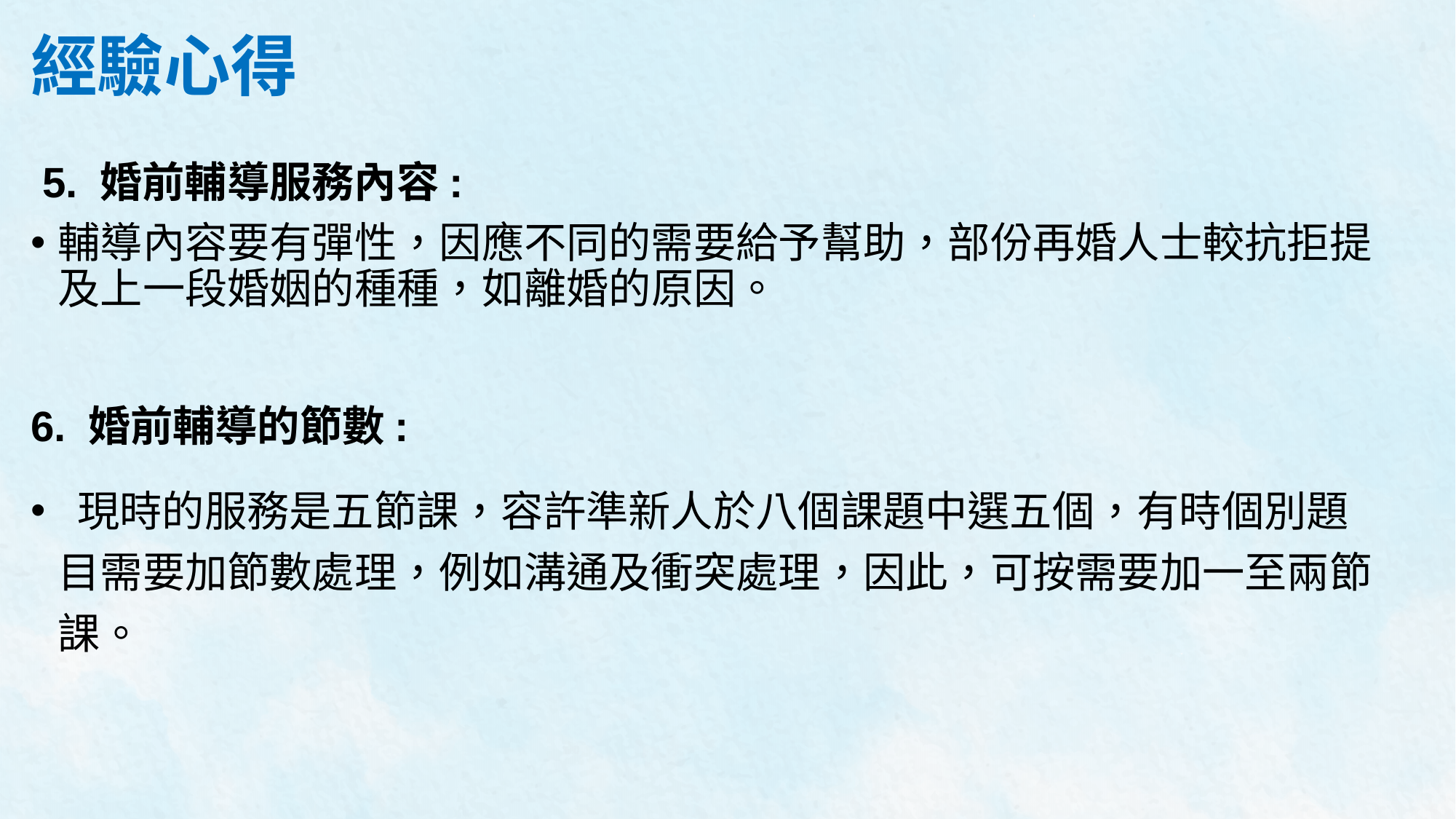

經驗心得
 5. 婚前輔導服務內容:
輔導內容要有彈性，因應不同的需要給予幫助，部份再婚人士較抗拒提及上一段婚姻的種種，如離婚的原因。

6. 婚前輔導的節數:
 現時的服務是五節課，容許準新人於八個課題中選五個，有時個別題目需要加節數處理，例如溝通及衝突處理，因此，可按需要加一至兩節課。